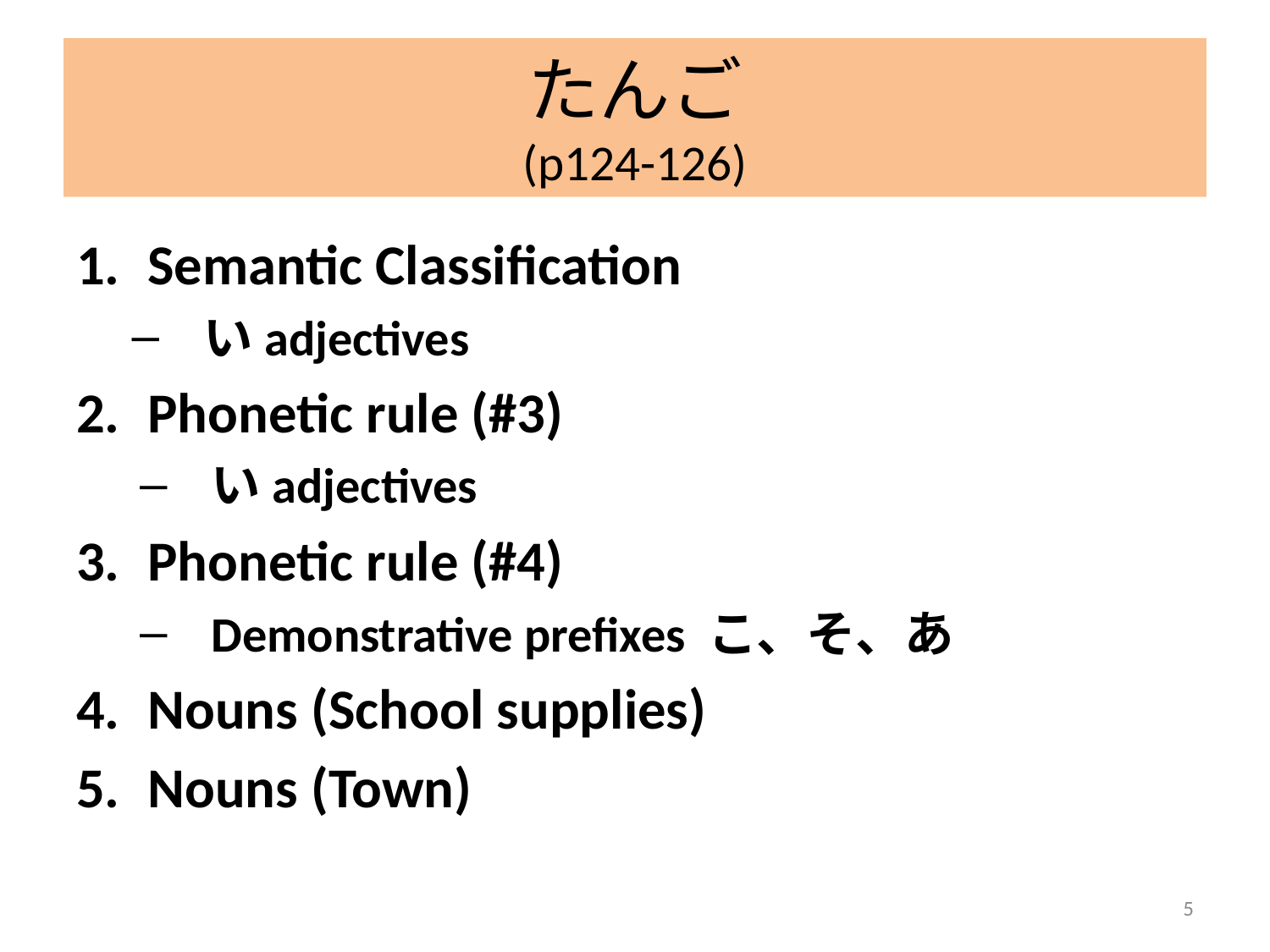

# たんご (p124-126)
Semantic Classification
いadjectives
Phonetic rule (#3)
いadjectives
Phonetic rule (#4)
Demonstrative prefixes こ、そ、あ
Nouns (School supplies)
Nouns (Town)

5